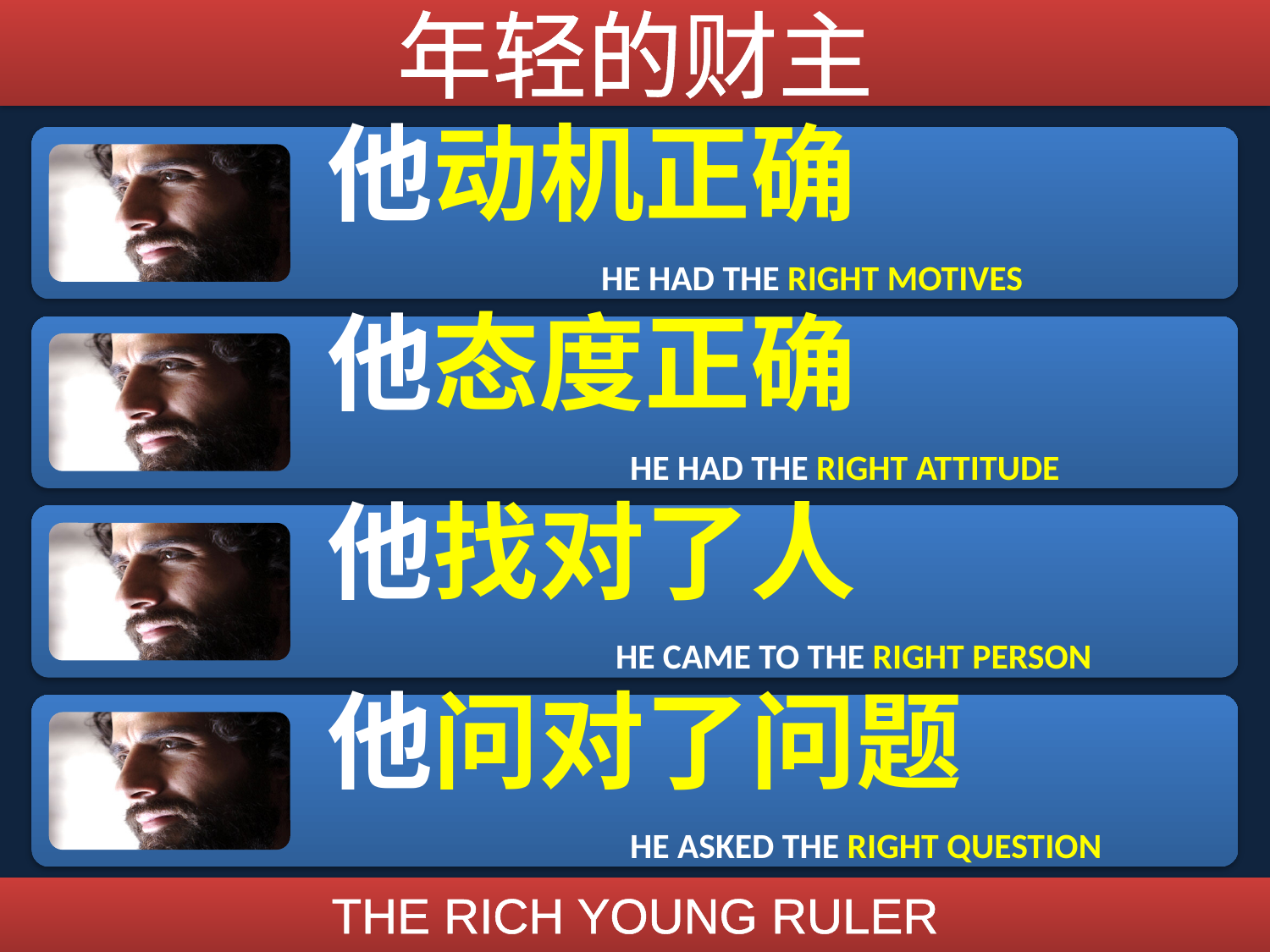

年轻的财主
他动机正确                                          HE HAD THE RIGHT MOTIVES
他态度正确                                            HE HAD THE RIGHT ATTITUDE
他找对了人                                           HE CAME TO THE RIGHT PERSON
他问对了问题                                     HE ASKED THE RIGHT QUESTION
THE RICH YOUNG RULER